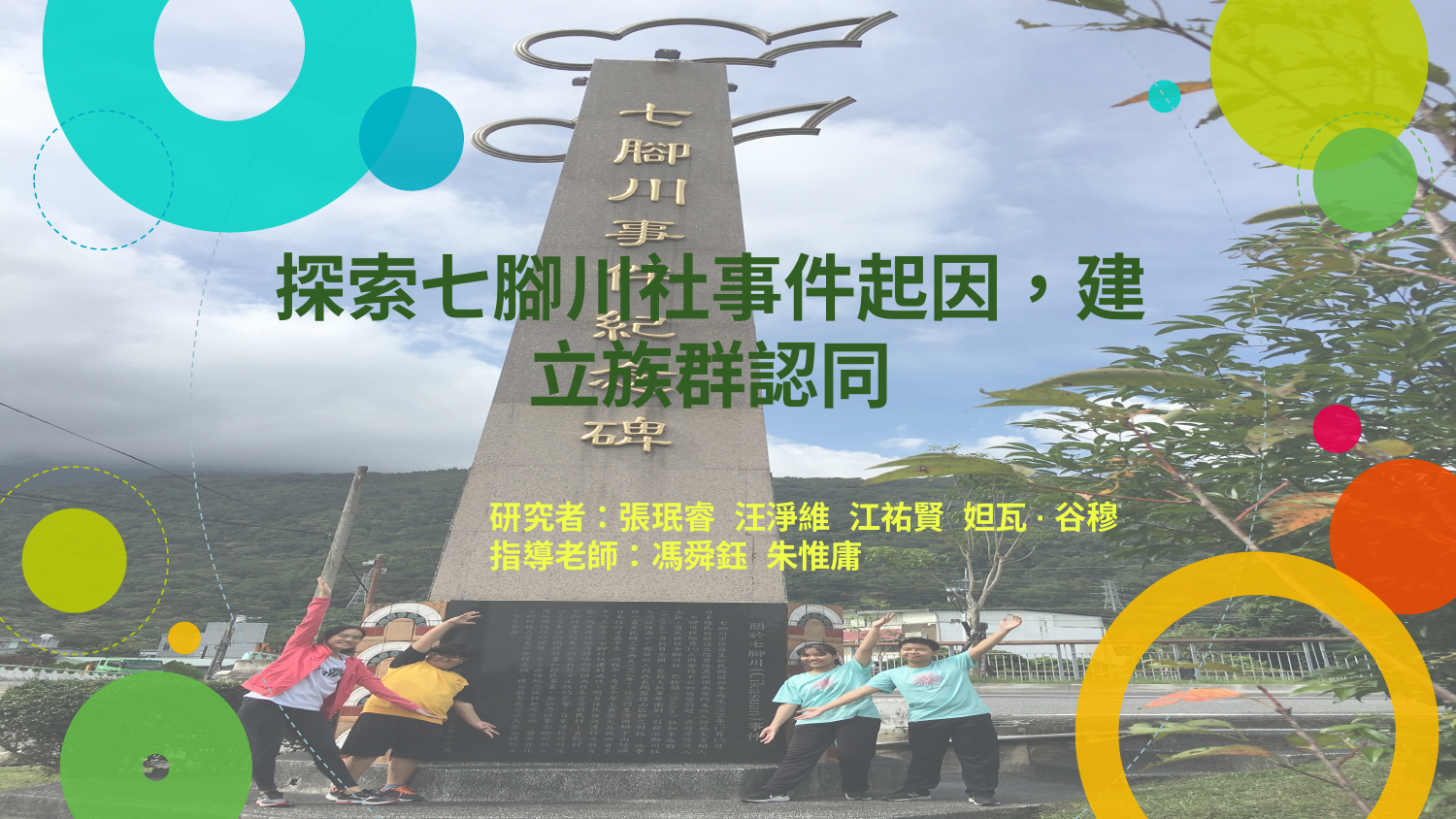

# 探索七腳川社事件起因，建立族群認同
研究者：張珉睿  汪淨維  江祐賢  妲瓦·谷穆
指導老師：馮舜鈺  朱惟庸